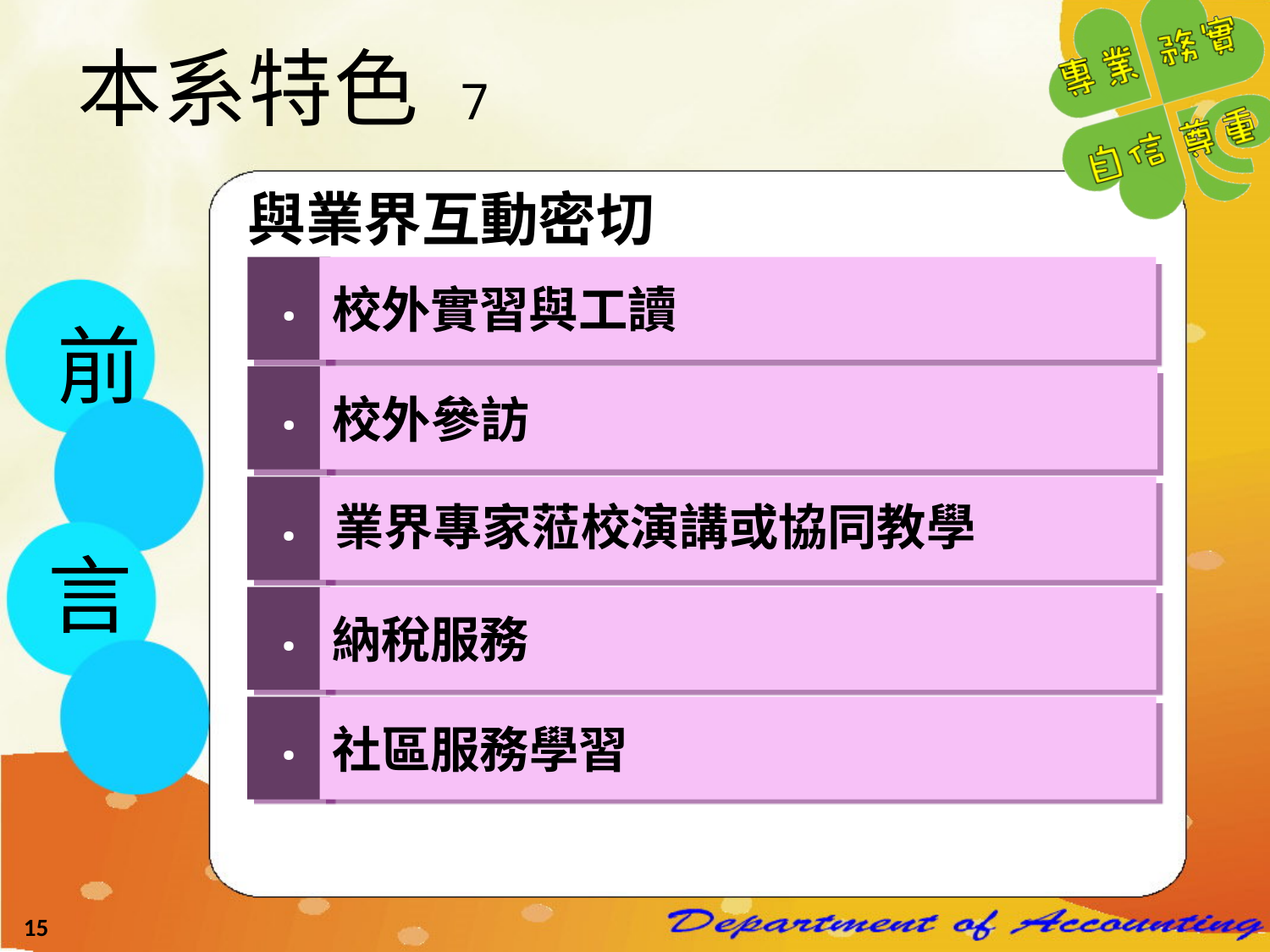

本系特色 7
與業界互動密切
‧
校外實習與工讀
前

言

‧
校外參訪
‧

業界專家蒞校演講或協同教學
‧
納稅服務
‧
社區服務學習
15